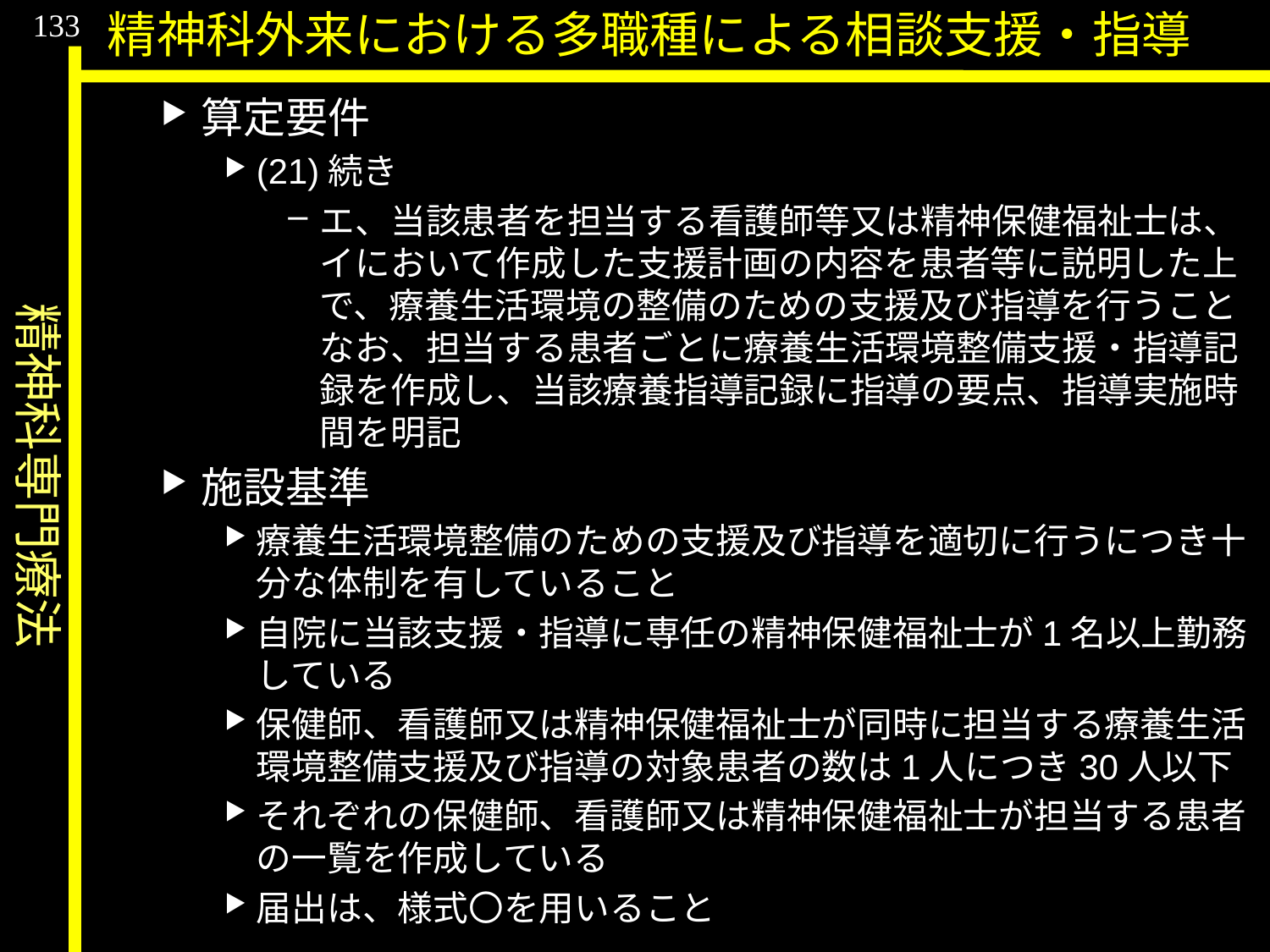

精神科専門療法
133
精神科外来における多職種による相談支援・指導

算定要件
(21)続き
エ、当該患者を担当する看護師等又は精神保健福祉士は、イにおいて作成した支援計画の内容を患者等に説明した上で、療養生活環境の整備のための支援及び指導を行うことなお、担当する患者ごとに療養生活環境整備支援・指導記録を作成し、当該療養指導記録に指導の要点、指導実施時間を明記
施設基準
療養生活環境整備のための支援及び指導を適切に行うにつき十分な体制を有していること
自院に当該支援・指導に専任の精神保健福祉士が1名以上勤務している
保健師、看護師又は精神保健福祉士が同時に担当する療養生活環境整備支援及び指導の対象患者の数は1人につき30人以下
それぞれの保健師、看護師又は精神保健福祉士が担当する患者の一覧を作成している
届出は、様式〇を用いること